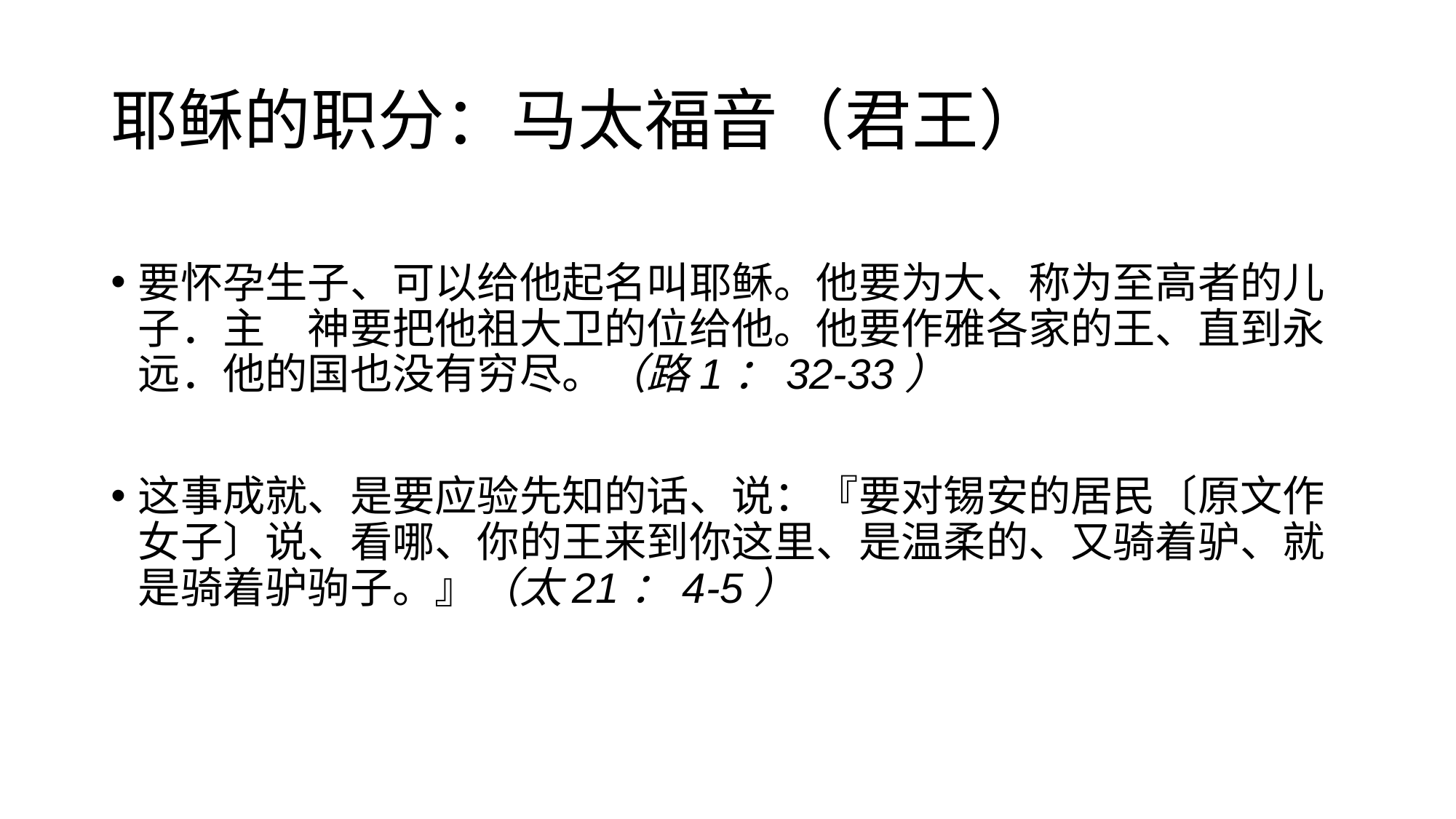

# 耶稣的职分：马太福音（君王）
要怀孕生子、可以给他起名叫耶稣。他要为大、称为至高者的儿子．主　神要把他祖大卫的位给他。他要作雅各家的王、直到永远．他的国也没有穷尽。（路1：32-33）

这事成就、是要应验先知的话、说：『要对锡安的居民〔原文作女子〕说、看哪、你的王来到你这里、是温柔的、又骑着驴、就是骑着驴驹子。』（太21：4-5）